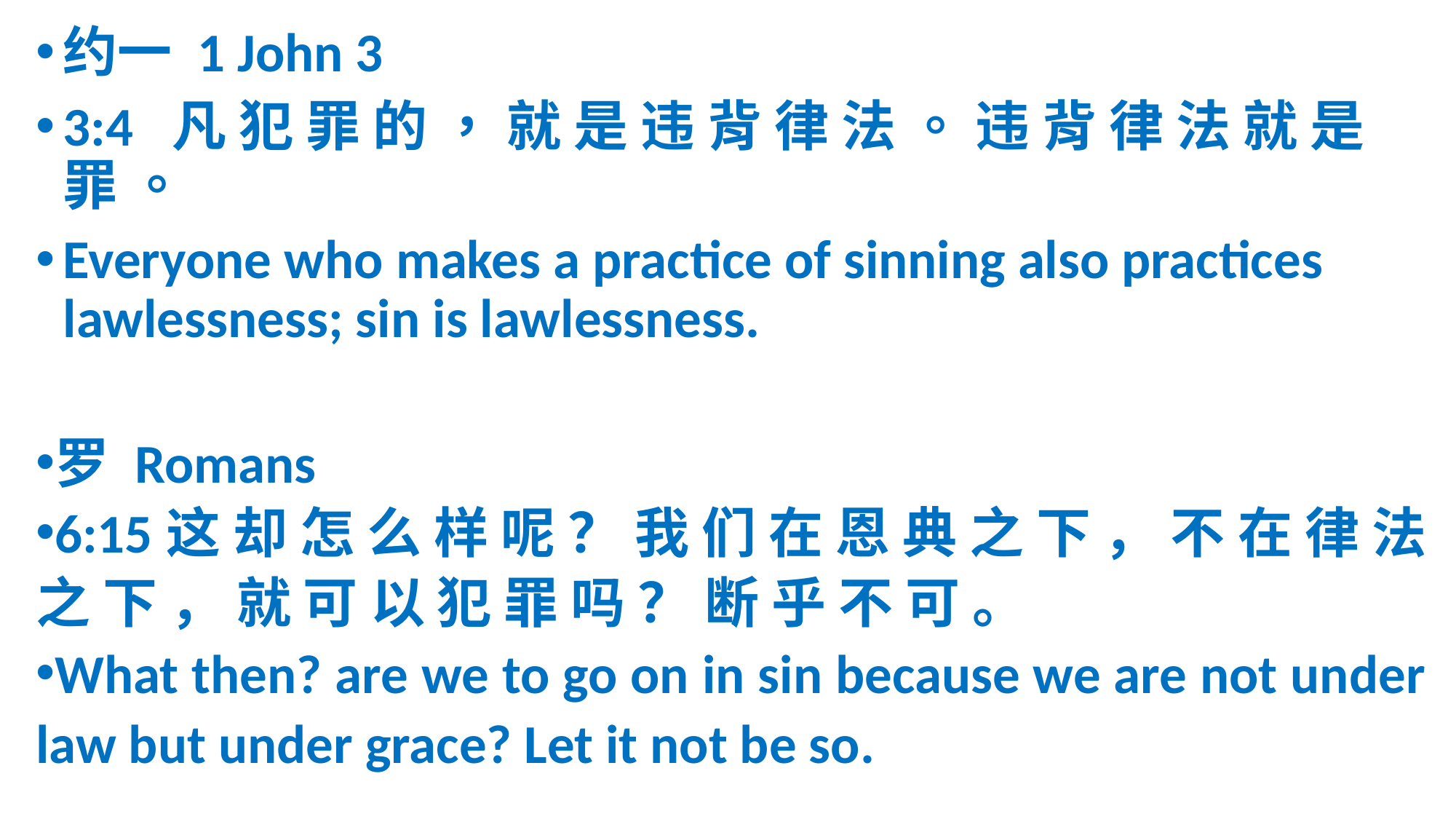

约一 1 John 3
3:4	凡 犯 罪 的 ， 就 是 违 背 律 法 。 违 背 律 法 就 是 罪 。
Everyone who makes a practice of sinning also practices lawlessness; sin is lawlessness.

罗 Romans
6:15这 却 怎 么 样 呢 ？ 我 们 在 恩 典 之 下 ， 不 在 律 法 之 下 ， 就 可 以 犯 罪 吗 ？ 断 乎 不 可 。
What then? are we to go on in sin because we are not under law but under grace? Let it not be so.